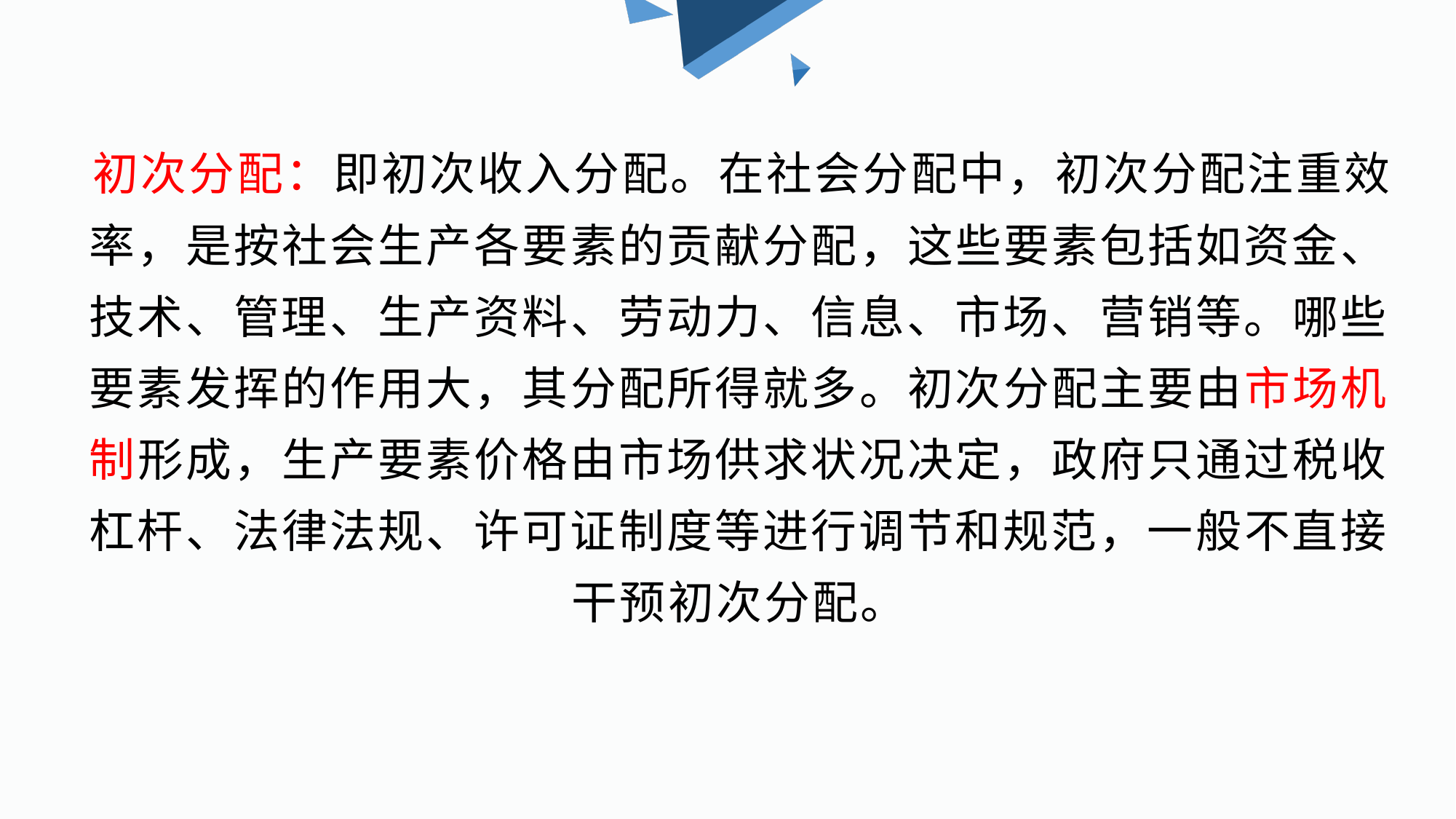

初次分配：即初次收入分配。在社会分配中，初次分配注重效率，是按社会生产各要素的贡献分配，这些要素包括如资金、技术、管理、生产资料、劳动力、信息、市场、营销等。哪些要素发挥的作用大，其分配所得就多。初次分配主要由市场机制形成，生产要素价格由市场供求状况决定，政府只通过税收杠杆、法律法规、许可证制度等进行调节和规范，一般不直接干预初次分配。

13